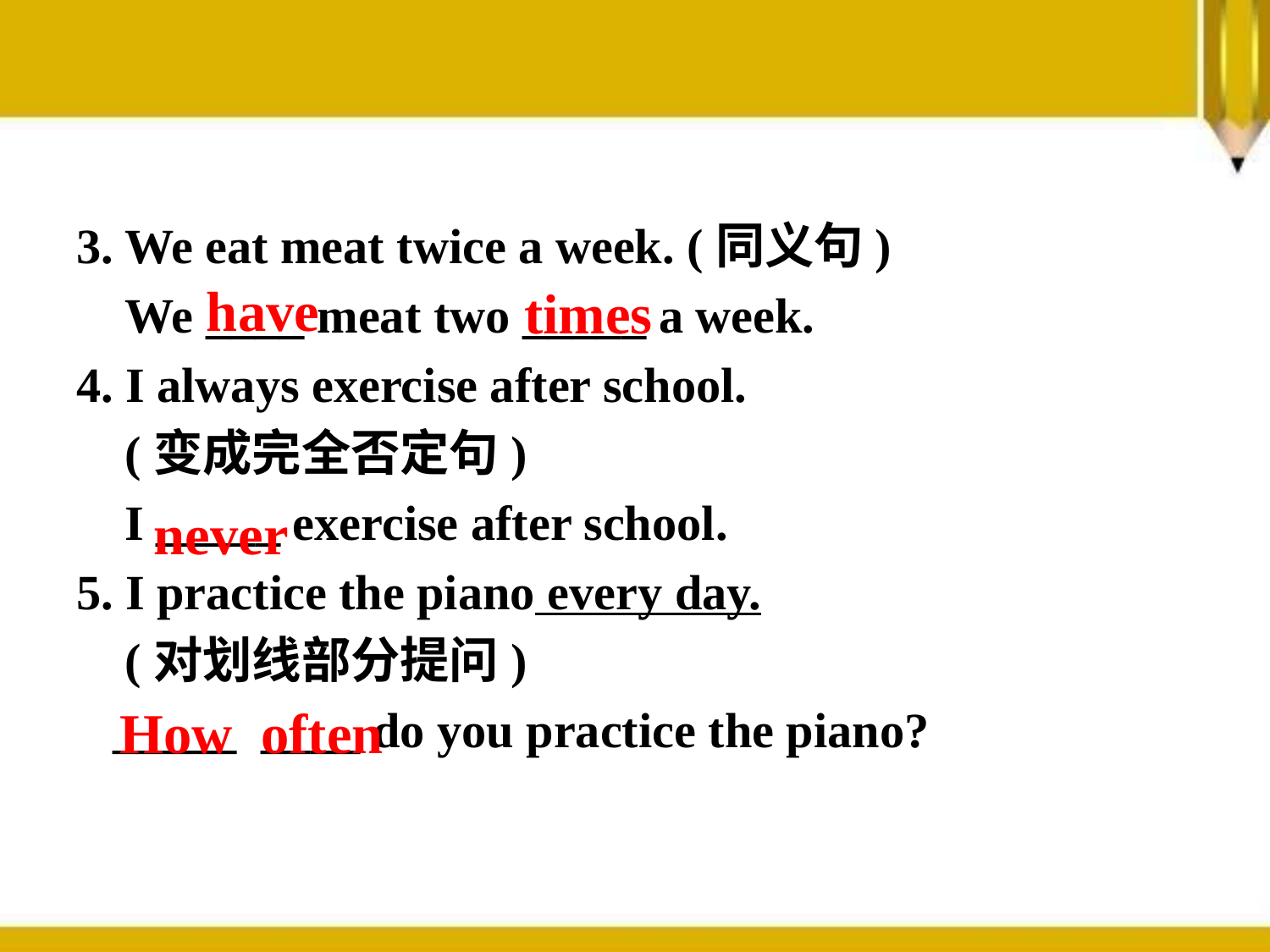

3. We eat meat twice a week. (同义句)
    We ____ meat two _____ a week.
4. I always exercise after school.
    (变成完全否定句)
    I _____ exercise after school.
5. I practice the piano every day.
    (对划线部分提问)
   _____  ____ do you practice the piano?
have
times
never
How  often